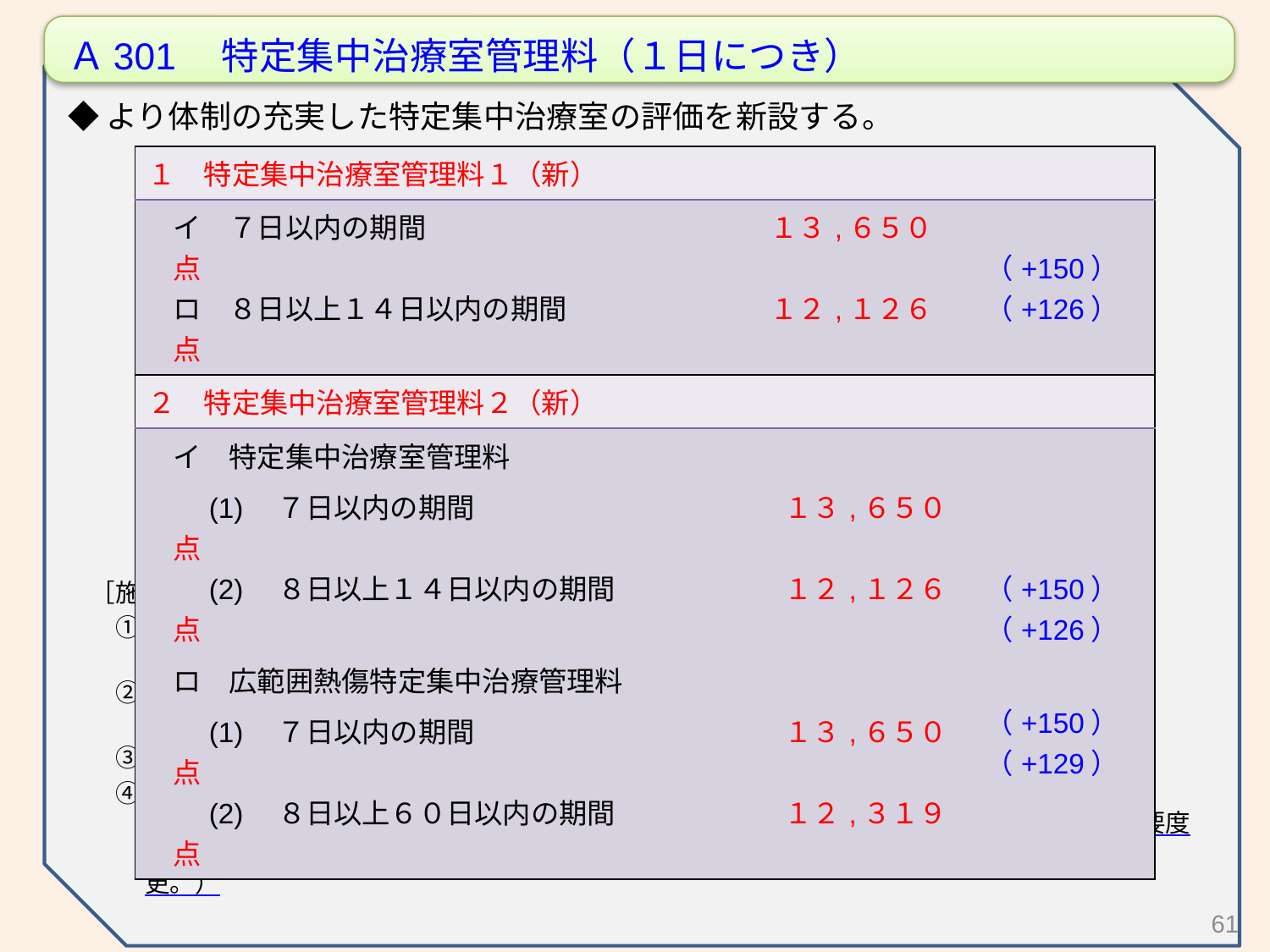

Ａ301　特定集中治療室管理料（１日につき）
◆より体制の充実した特定集中治療室の評価を新設する。

※（　）内は消費税率８％への引き上げ対応分
［施設基準］
　①　専任の医師が常時、特定集中治療室内に勤務していること。当該専任の医師に、
特定集中治療の経験を５年以上有する医師を２名以上含む。
　②　特定集中治療室管理を行うにふさわしい専用の特定集中治療室を有しており、
当該特定集中治療室の広さは、１床当たり２０㎡以上である。
　③　専任の臨床工学技士が、常時、院内に勤務している。
　④　特定集中治療室用の重症度、医療・看護必要度について、A項目３点以上かつ
B項目３点以上である患者が９割以上であること。（一般病棟用の重症度、医療・看護必要度の見直しに伴い、名称の変更を行うとともに、急性期患者の特性を評価する評価方法へ変更。）

| １　特定集中治療室管理料１（新） |  |
| --- | --- |
| イ　７日以内の期間　　　　　　 　　　　　　１３,６５０点 ロ　８日以上１４日以内の期間　 　　　　　　１２,１２６点 | （+150） （+126） |
| ２　特定集中治療室管理料２（新） |  |
| イ　特定集中治療室管理料 　(1)　７日以内の期間　　　　　　　　　　　１３,６５０点 　(2)　８日以上１４日以内の期間　　　　　　１２,１２６点 ロ　広範囲熱傷特定集中治療管理料 　(1)　７日以内の期間　　　　　　　　　　　１３,６５０点 　(2)　８日以上６０日以内の期間　　　　　　１２,３１９点 | （+150） （+126） （+150） （+129） |
61